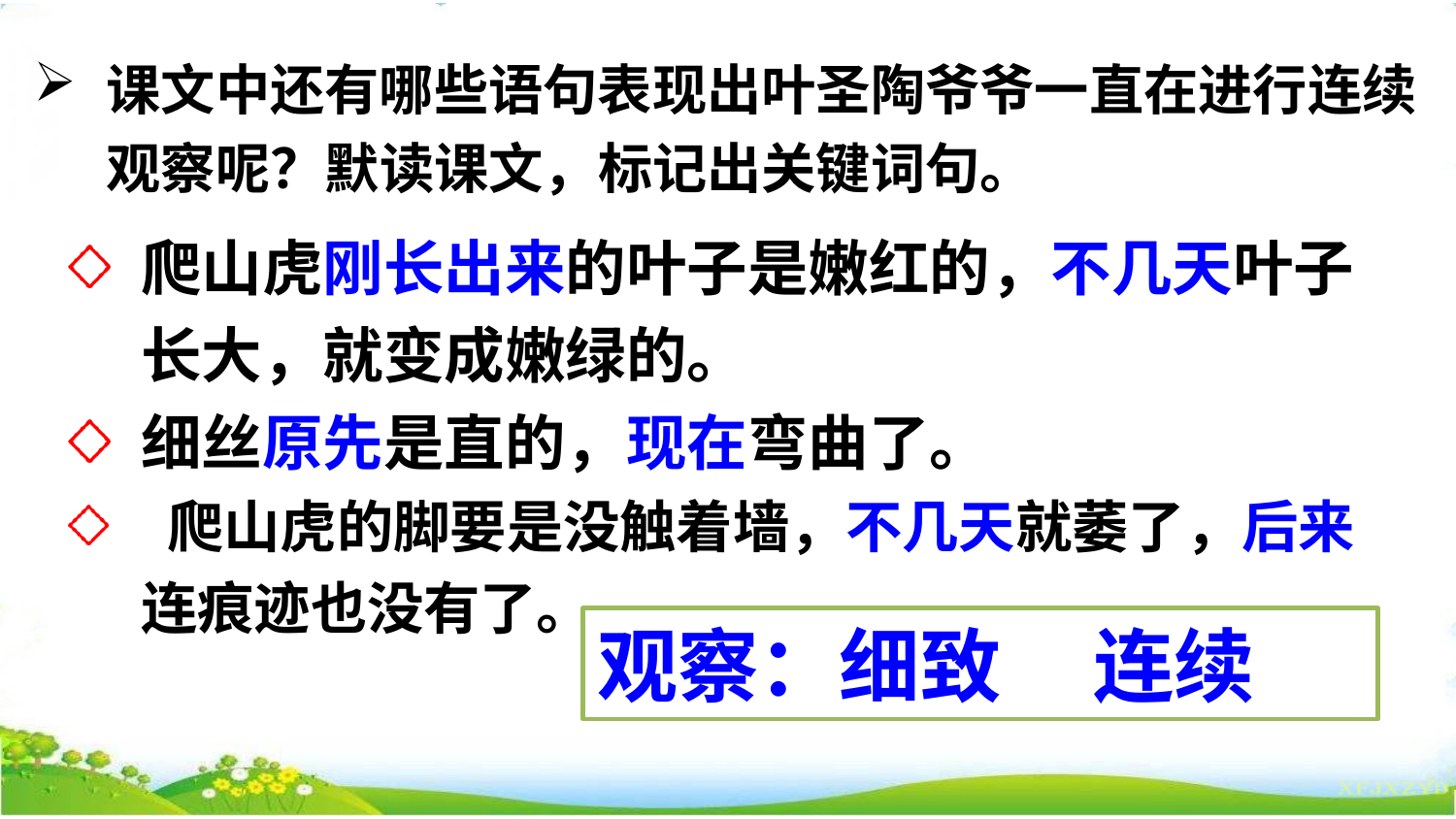

课文中还有哪些语句表现出叶圣陶爷爷一直在进行连续观察呢？默读课文，标记出关键词句。
爬山虎刚长出来的叶子是嫩红的，不几天叶子长大，就变成嫩绿的。
细丝原先是直的，现在弯曲了。
 爬山虎的脚要是没触着墙，不几天就萎了，后来连痕迹也没有了。
观察：细致
连续